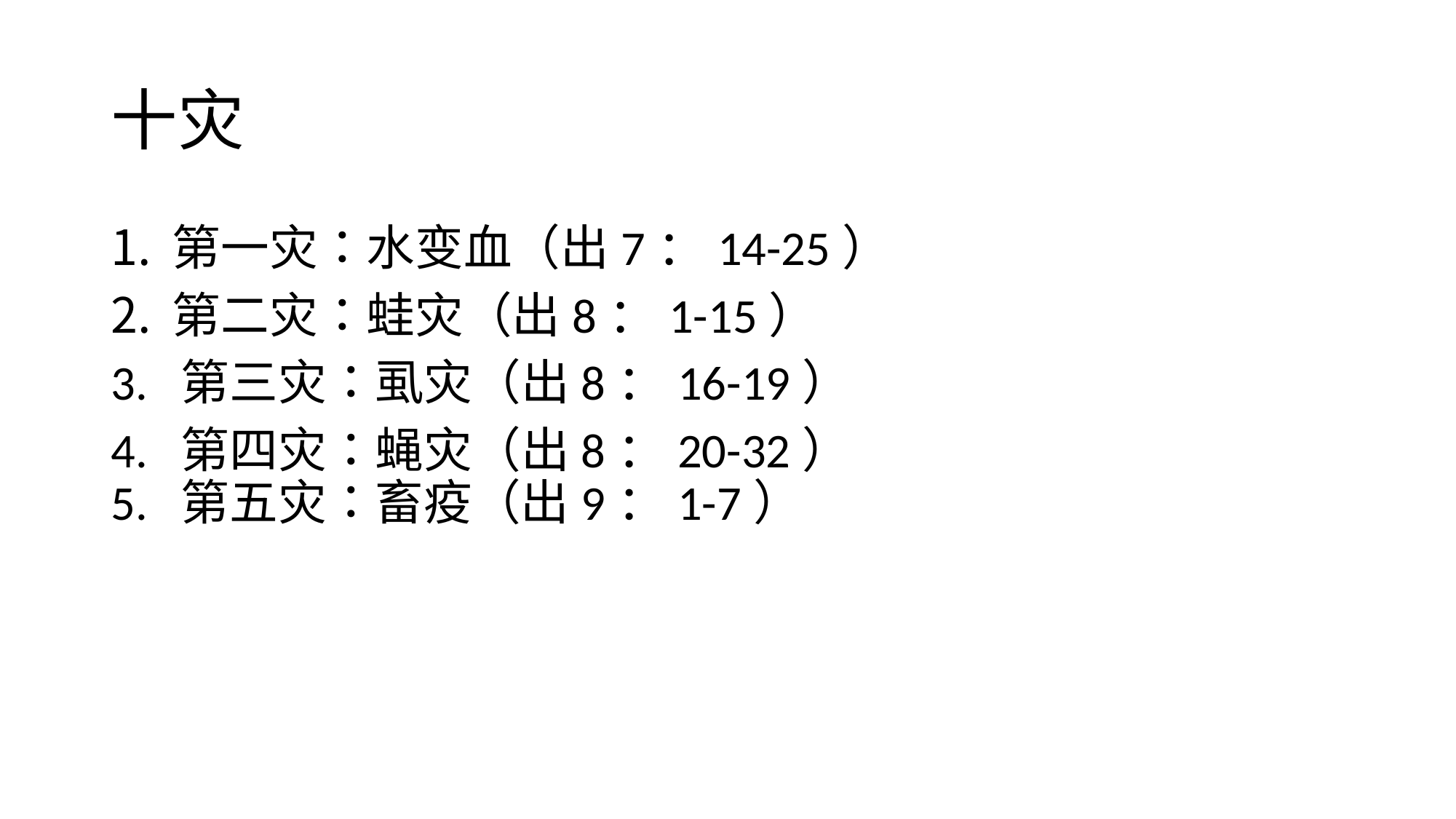

# 十灾
第一灾：水变血（出7：14-25）
第二灾：蛙灾（出8：1-15）
3.  第三灾：虱灾（出8：16-19）
4.  第四灾：蝇灾（出8：20-32）
5.  第五灾：畜疫（出9：1-7）